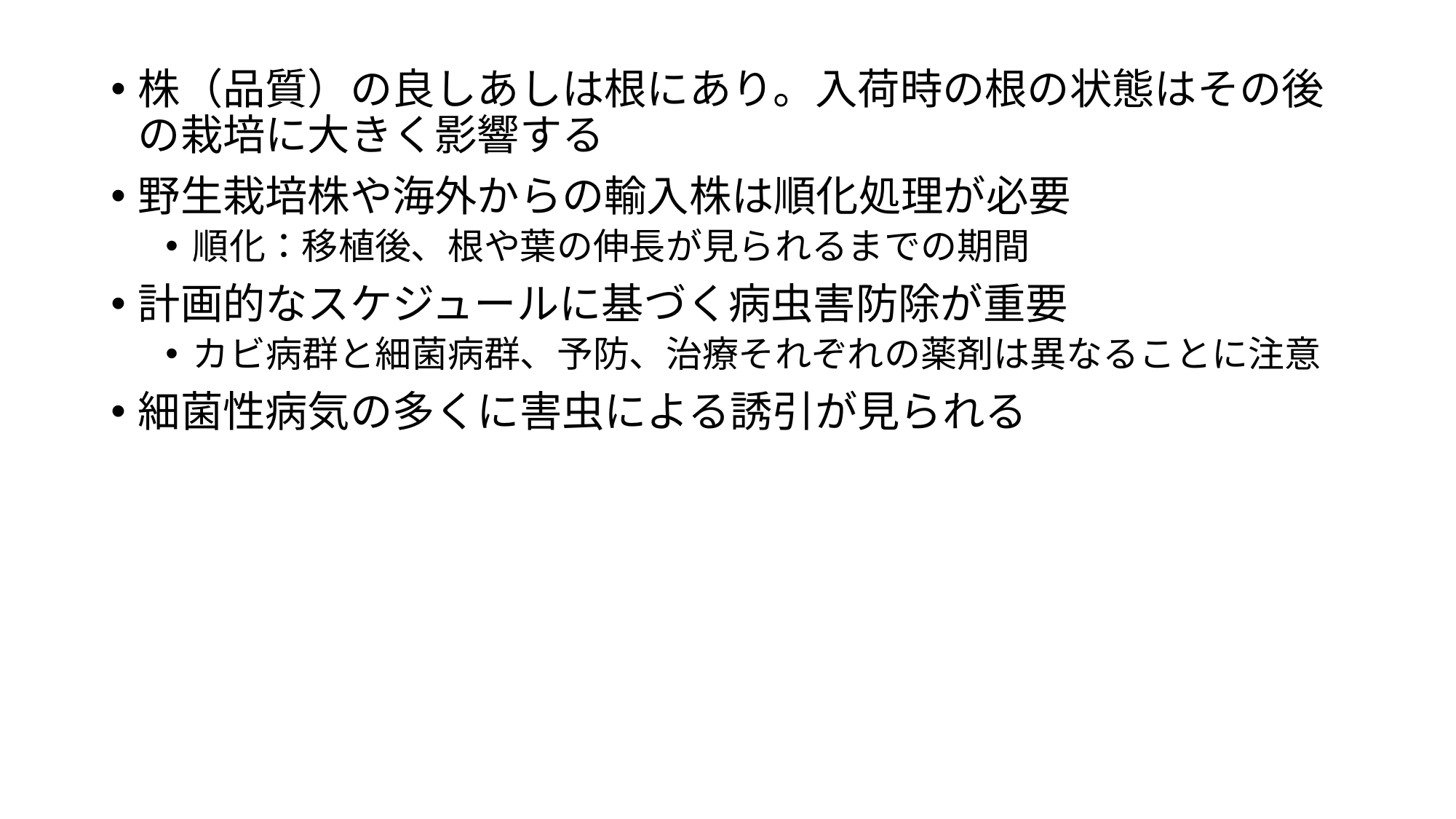

株（品質）の良しあしは根にあり。入荷時の根の状態はその後の栽培に大きく影響する
野生栽培株や海外からの輸入株は順化処理が必要
順化：移植後、根や葉の伸長が見られるまでの期間
計画的なスケジュールに基づく病虫害防除が重要
カビ病群と細菌病群、予防、治療それぞれの薬剤は異なることに注意
細菌性病気の多くに害虫による誘引が見られる